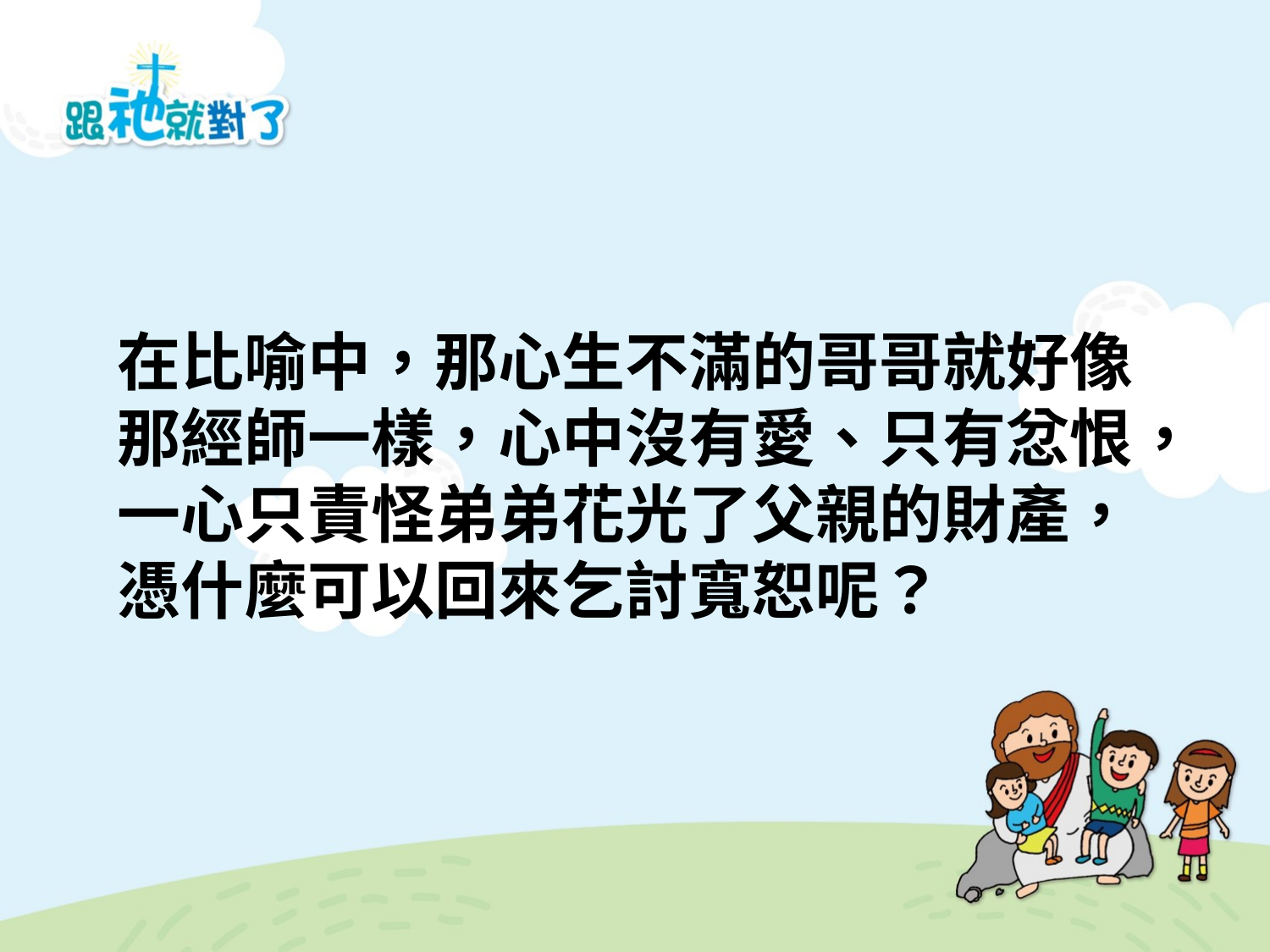

在比喻中，那心生不滿的哥哥就好像那經師一樣，心中沒有愛、只有忿恨，一心只責怪弟弟花光了父親的財產，憑什麼可以回來乞討寬恕呢？